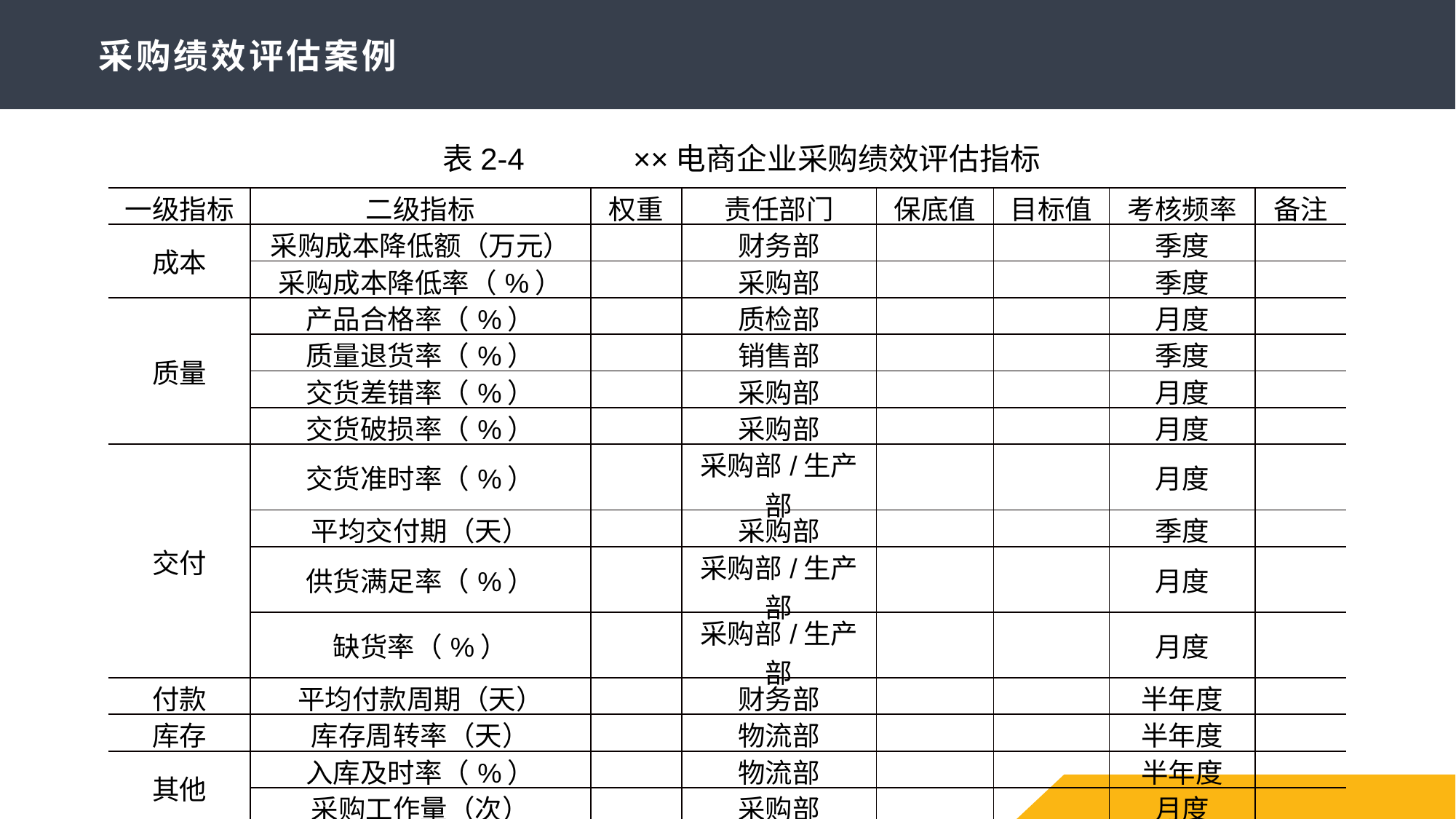

# 采购绩效评估案例
表2-4	××电商企业采购绩效评估指标
| 一级指标 | 二级指标 | 权重 | 责任部门 | 保底值 | 目标值 | 考核频率 | 备注 |
| --- | --- | --- | --- | --- | --- | --- | --- |
| 成本 | 采购成本降低额（万元） |  | 财务部 |  |  | 季度 |  |
|  | 采购成本降低率（%） |  | 采购部 |  |  | 季度 |  |
| 质量 | 产品合格率（%） |  | 质检部 |  |  | 月度 |  |
|  | 质量退货率（%） |  | 销售部 |  |  | 季度 |  |
|  | 交货差错率（%） |  | 采购部 |  |  | 月度 |  |
|  | 交货破损率（%） |  | 采购部 |  |  | 月度 |  |
| 交付 | 交货准时率（%） |  | 采购部/生产部 |  |  | 月度 |  |
|  | 平均交付期（天） |  | 采购部 |  |  | 季度 |  |
|  | 供货满足率（%） |  | 采购部/生产部 |  |  | 月度 |  |
|  | 缺货率（%） |  | 采购部/生产部 |  |  | 月度 |  |
| 付款 | 平均付款周期（天） |  | 财务部 |  |  | 半年度 |  |
| 库存 | 库存周转率（天） |  | 物流部 |  |  | 半年度 |  |
| 其他 | 入库及时率（%） |  | 物流部 |  |  | 半年度 |  |
|  | 采购工作量（次） |  | 采购部 |  |  | 月度 |  |